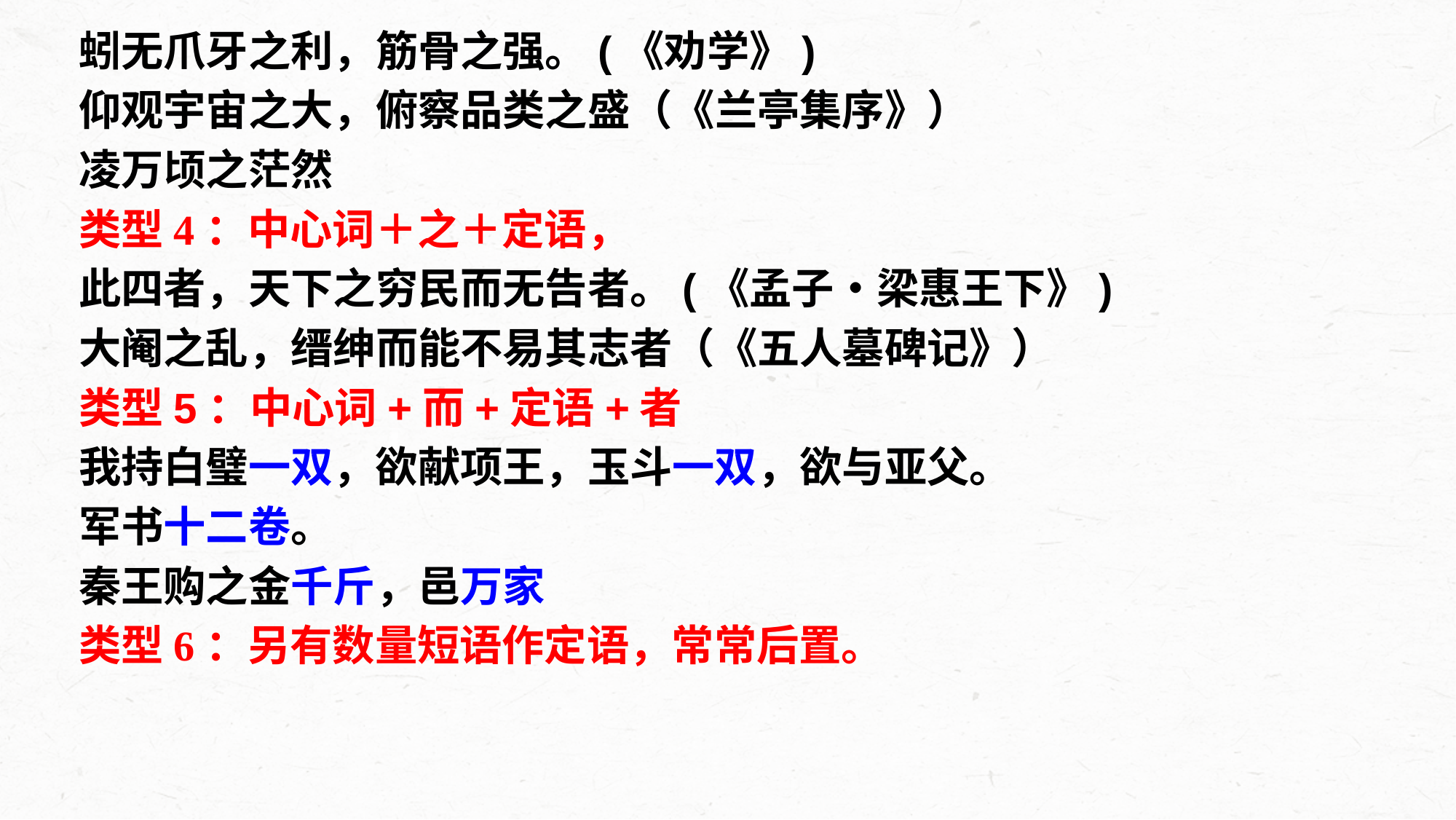

蚓无爪牙之利，筋骨之强。(《劝学》)
仰观宇宙之大，俯察品类之盛（《兰亭集序》）
凌万顷之茫然
类型4：中心词＋之＋定语，
此四者，天下之穷民而无告者。(《孟子•梁惠王下》)
大阉之乱，缙绅而能不易其志者（《五人墓碑记》）
类型5：中心词+而+定语+者
我持白璧一双，欲献项王，玉斗一双，欲与亚父。
军书十二卷。
秦王购之金千斤，邑万家
类型6：另有数量短语作定语，常常后置。